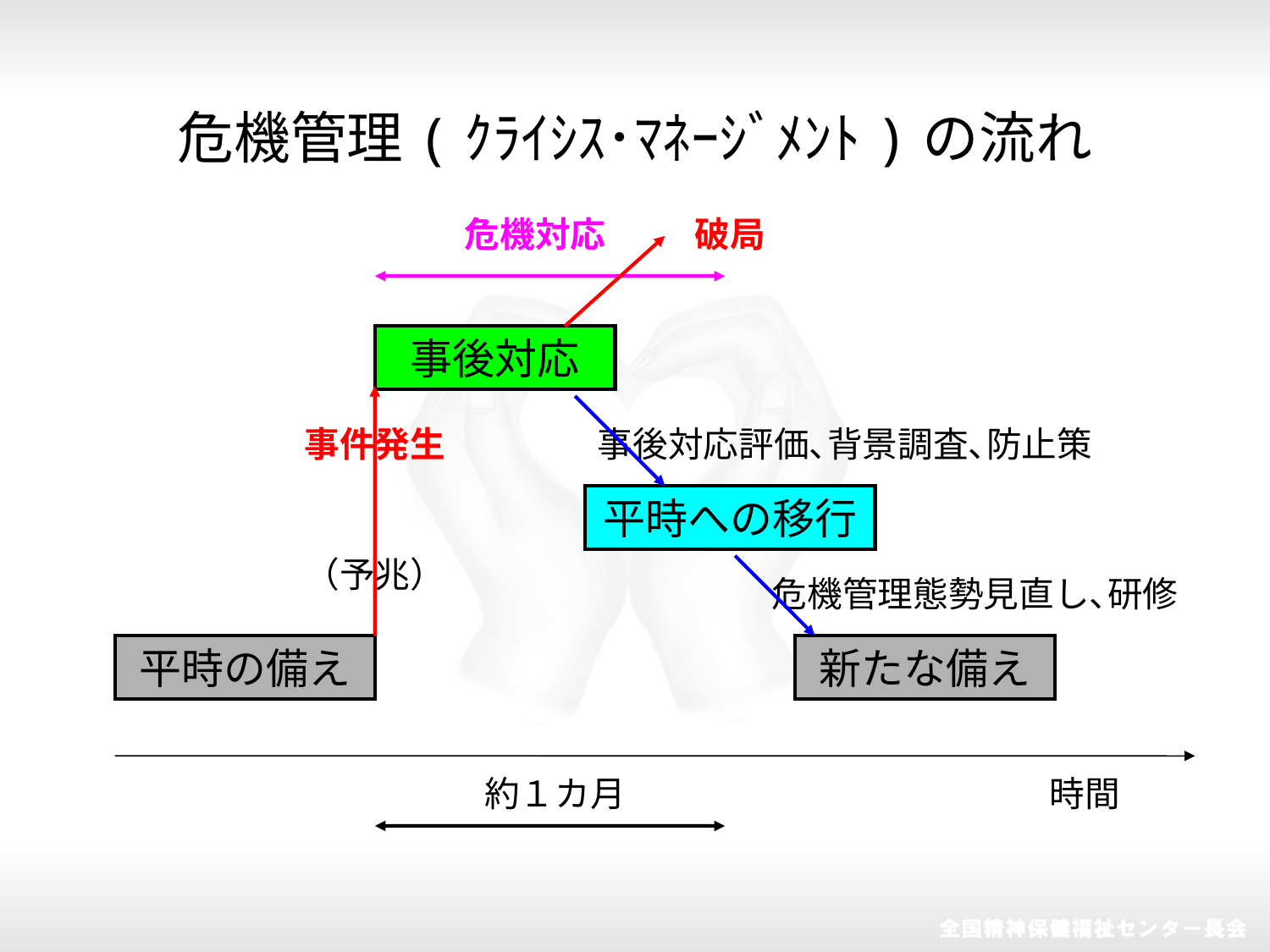

危機管理(ｸﾗｲｼｽ･ﾏﾈｰｼﾞﾒﾝﾄ)の流れ
危機対応
破局

事後対応

事件発生
事後対応評価､背景調査､防止策
平時への移行
（予兆）

危機管理態勢見直し､研修
平時の備え
新たな備え

約１カ月
時間